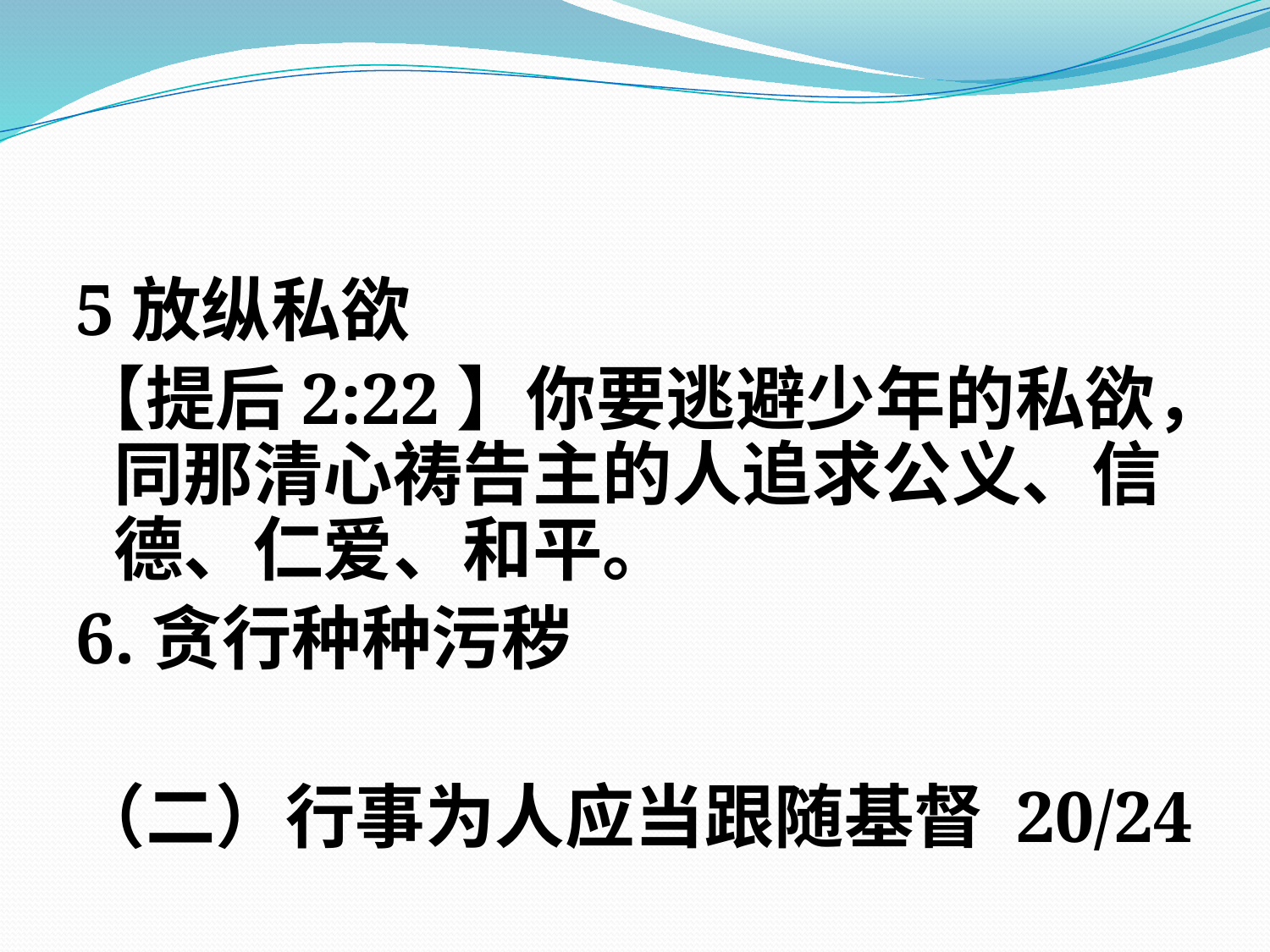

#
5放纵私欲
【提后2:22】你要逃避少年的私欲，同那清心祷告主的人追求公义、信德、仁爱、和平。
6.贪行种种污秽

（二）行事为人应当跟随基督 20/24